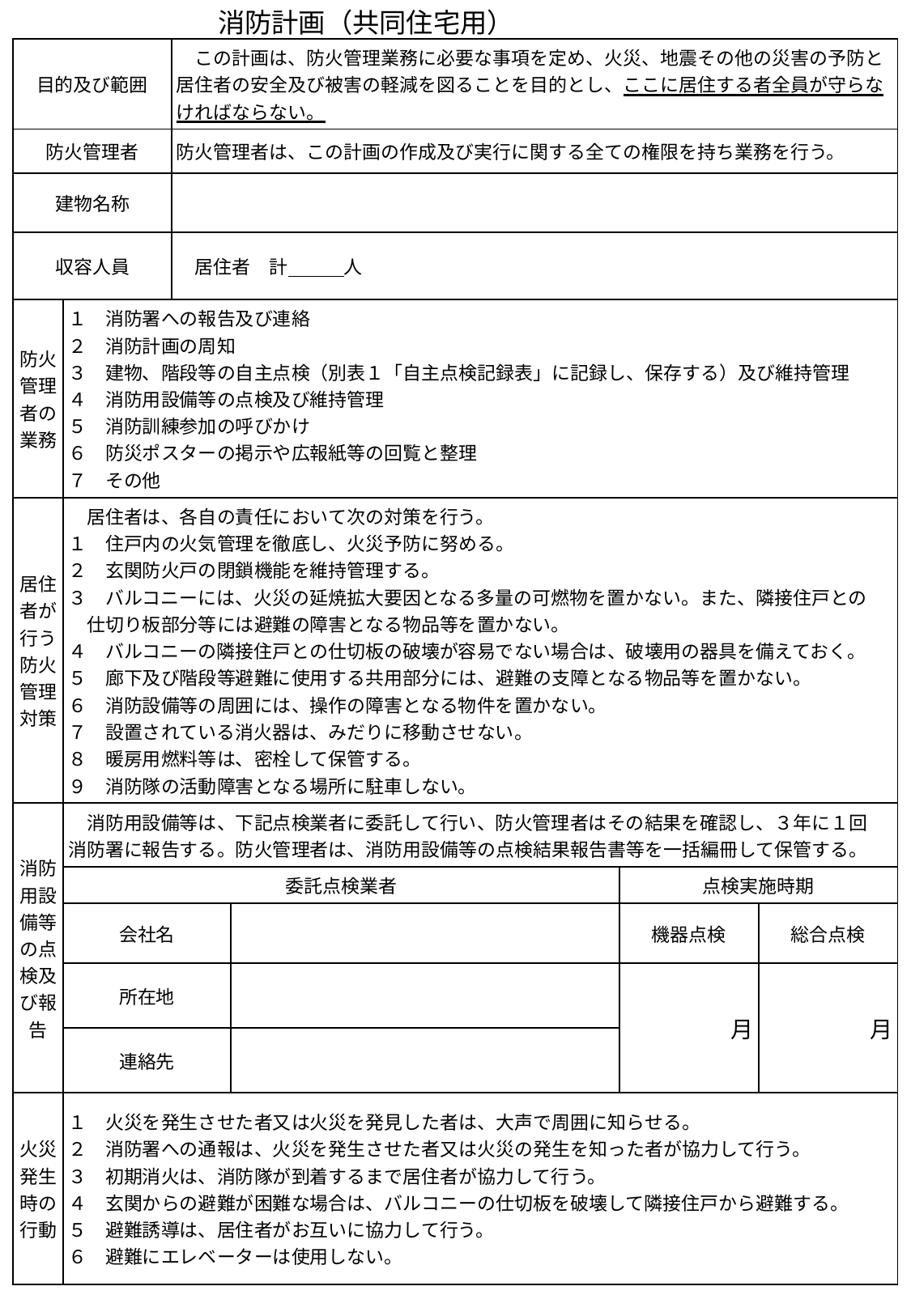

消防計画（共同住宅用）

| 目的及び範囲 |  | この計画は、防火管理業務に必要な事項を定め、火災、地震その他の災害の予防と居住者の安全及び被害の軽減を図ることを目的とし、ここに居住する者全員が守らなければならない。 |  |  |  |
| --- | --- | --- | --- | --- | --- |
| 防火管理者 |  | 防火管理者は、この計画の作成及び実行に関する全ての権限を持ち業務を行う。 |  |  |  |
| 建物名称 |  |  |  |  |  |
| 収容人員 |  | 居住者　計　　　人 |  |  |  |
| 防火管理者の業務 | １　消防署への報告及び連絡 ２　消防計画の周知 ３　建物、階段等の自主点検（別表１「自主点検記録表」に記録し、保存する）及び維持管理 ４　消防用設備等の点検及び維持管理 ５　消防訓練参加の呼びかけ ６　防災ポスターの掲示や広報紙等の回覧と整理 ７　その他 |  |  |  |  |
| 居住者が行う防火管理対策 | 居住者は、各自の責任において次の対策を行う。 １　住戸内の火気管理を徹底し、火災予防に努める。 ２　玄関防火戸の閉鎖機能を維持管理する。 ３　バルコニーには、火災の延焼拡大要因となる多量の可燃物を置かない。また、隣接住戸との 　仕切り板部分等には避難の障害となる物品等を置かない。 ４　バルコニーの隣接住戸との仕切板の破壊が容易でない場合は、破壊用の器具を備えておく。 ５　廊下及び階段等避難に使用する共用部分には、避難の支障となる物品等を置かない。 ６　消防設備等の周囲には、操作の障害となる物件を置かない。 ７　設置されている消火器は、みだりに移動させない。 ８　暖房用燃料等は、密栓して保管する。 ９　消防隊の活動障害となる場所に駐車しない。 |  |  |  |  |
| 消防用設備等の点検及び報告 | 消防用設備等は、下記点検業者に委託して行い、防火管理者はその結果を確認し、３年に１回 消防署に報告する。防火管理者は、消防用設備等の点検結果報告書等を一括編冊して保管する。 |  |  |  |  |
|  | 委託点検業者 |  |  | 点検実施時期 |  |
|  | 会社名 |  |  | 機器点検 | 総合点検 |
|  | 所在地 |  |  | 月 | 月 |
|  | 連絡先 |  |  |  |  |
| 火災発生時の行動 | １　火災を発生させた者又は火災を発見した者は、大声で周囲に知らせる。 ２　消防署への通報は、火災を発生させた者又は火災の発生を知った者が協力して行う。 ３　初期消火は、消防隊が到着するまで居住者が協力して行う。 ４　玄関からの避難が困難な場合は、バルコニーの仕切板を破壊して隣接住戸から避難する。 ５　避難誘導は、居住者がお互いに協力して行う。 ６　避難にエレベーターは使用しない。 |  |  |  |  |